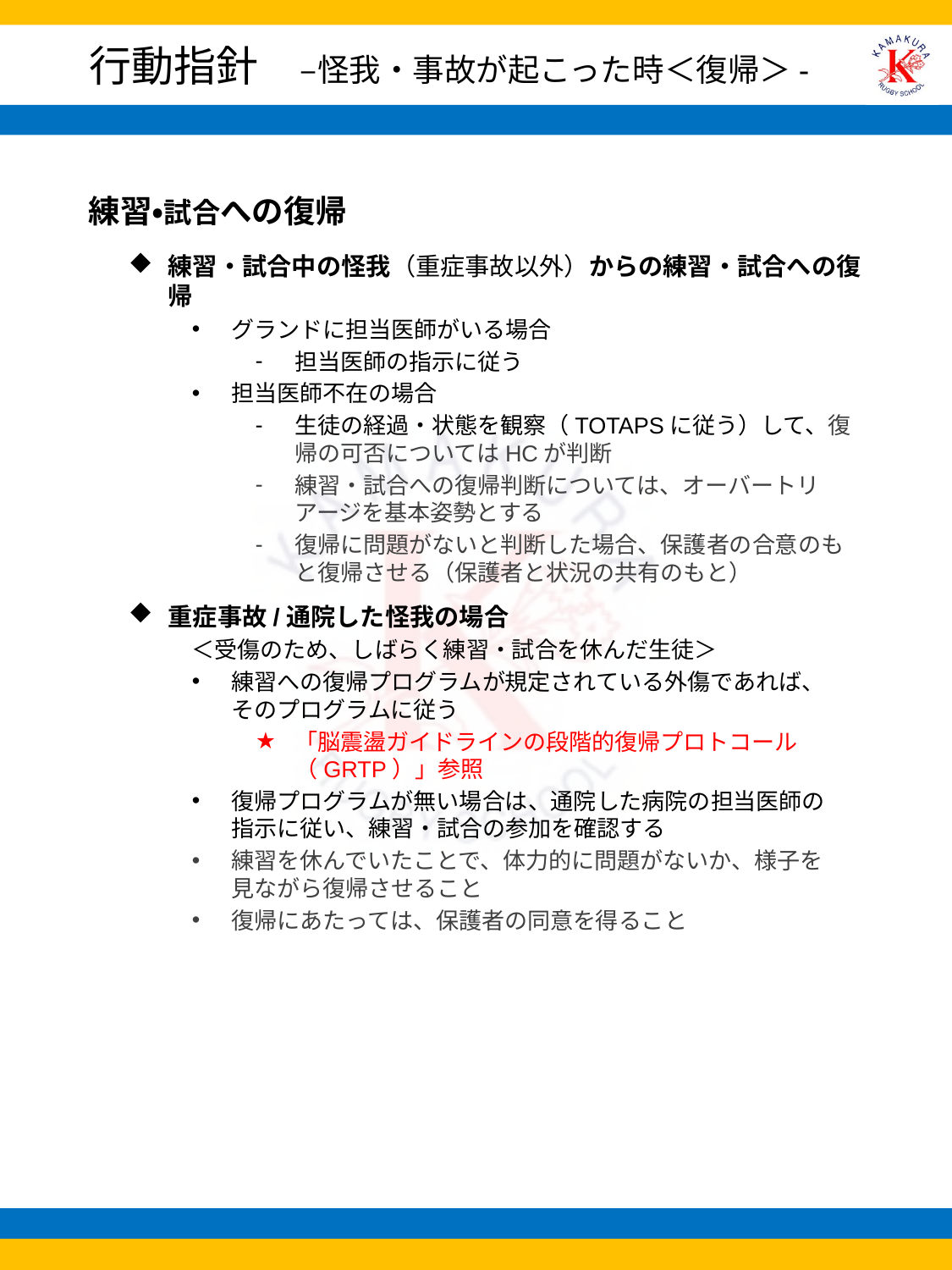

# 行動指針　–怪我・事故が起こった時＜復帰＞-
練習・試合への復帰

練習・試合中の怪我（重症事故以外）からの練習・試合への復帰
グランドに担当医師がいる場合
担当医師の指示に従う
担当医師不在の場合
生徒の経過・状態を観察（TOTAPSに従う）して、復帰の可否についてはHCが判断
練習・試合への復帰判断については、オーバートリアージを基本姿勢とする
復帰に問題がないと判断した場合、保護者の合意のもと復帰させる（保護者と状況の共有のもと）
重症事故/通院した怪我の場合
＜受傷のため、しばらく練習・試合を休んだ生徒＞
練習への復帰プログラムが規定されている外傷であれば、そのプログラムに従う
「脳震盪ガイドラインの段階的復帰プロトコール（GRTP）」参照
復帰プログラムが無い場合は、通院した病院の担当医師の指示に従い、練習・試合の参加を確認する
練習を休んでいたことで、体力的に問題がないか、様子を見ながら復帰させること
復帰にあたっては、保護者の同意を得ること